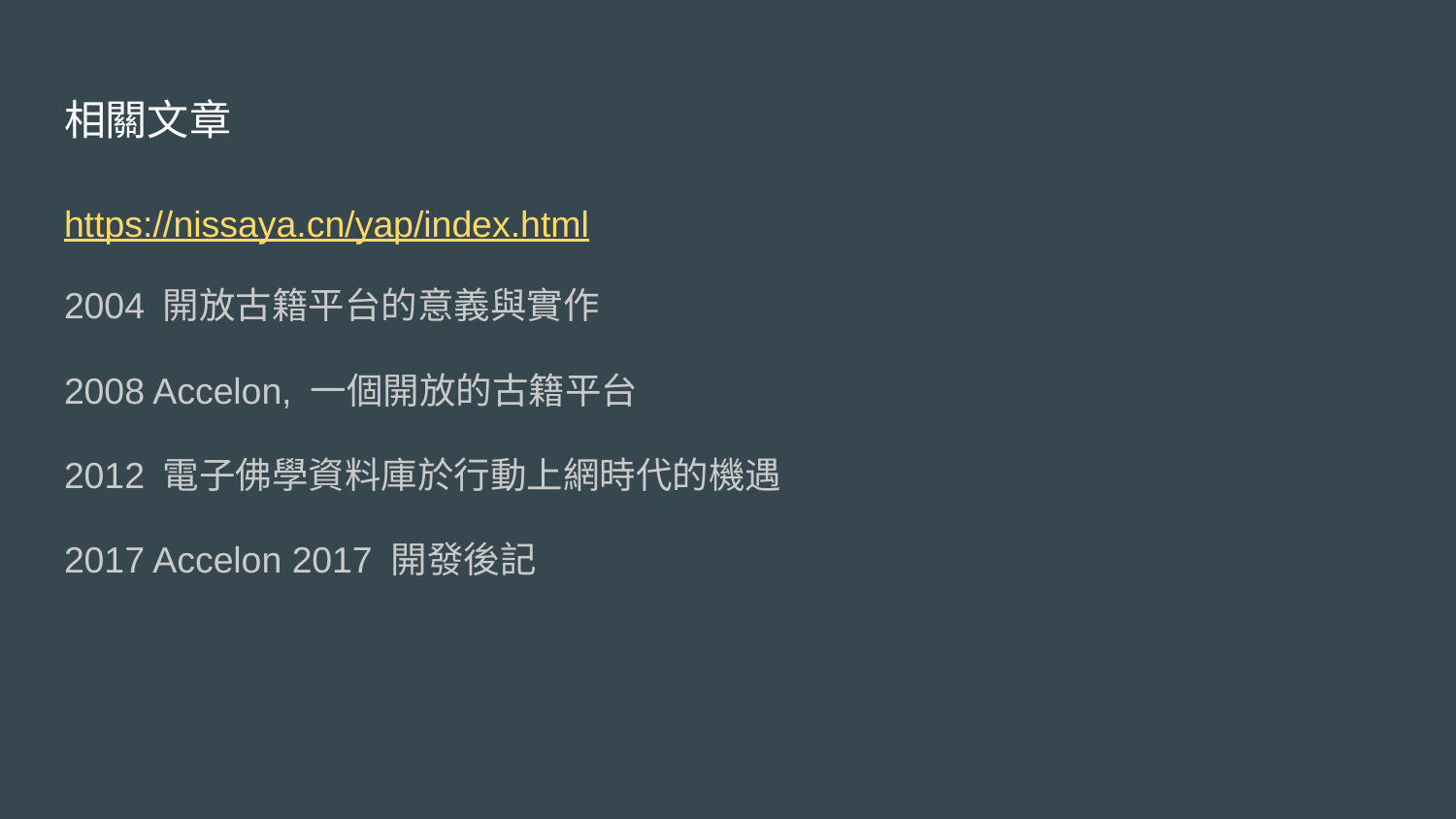

# 相關文章
https://nissaya.cn/yap/index.html
2004 開放古籍平台的意義與實作
2008 Accelon, 一個開放的古籍平台
2012 電子佛學資料庫於行動上網時代的機遇
2017 Accelon 2017 開發後記